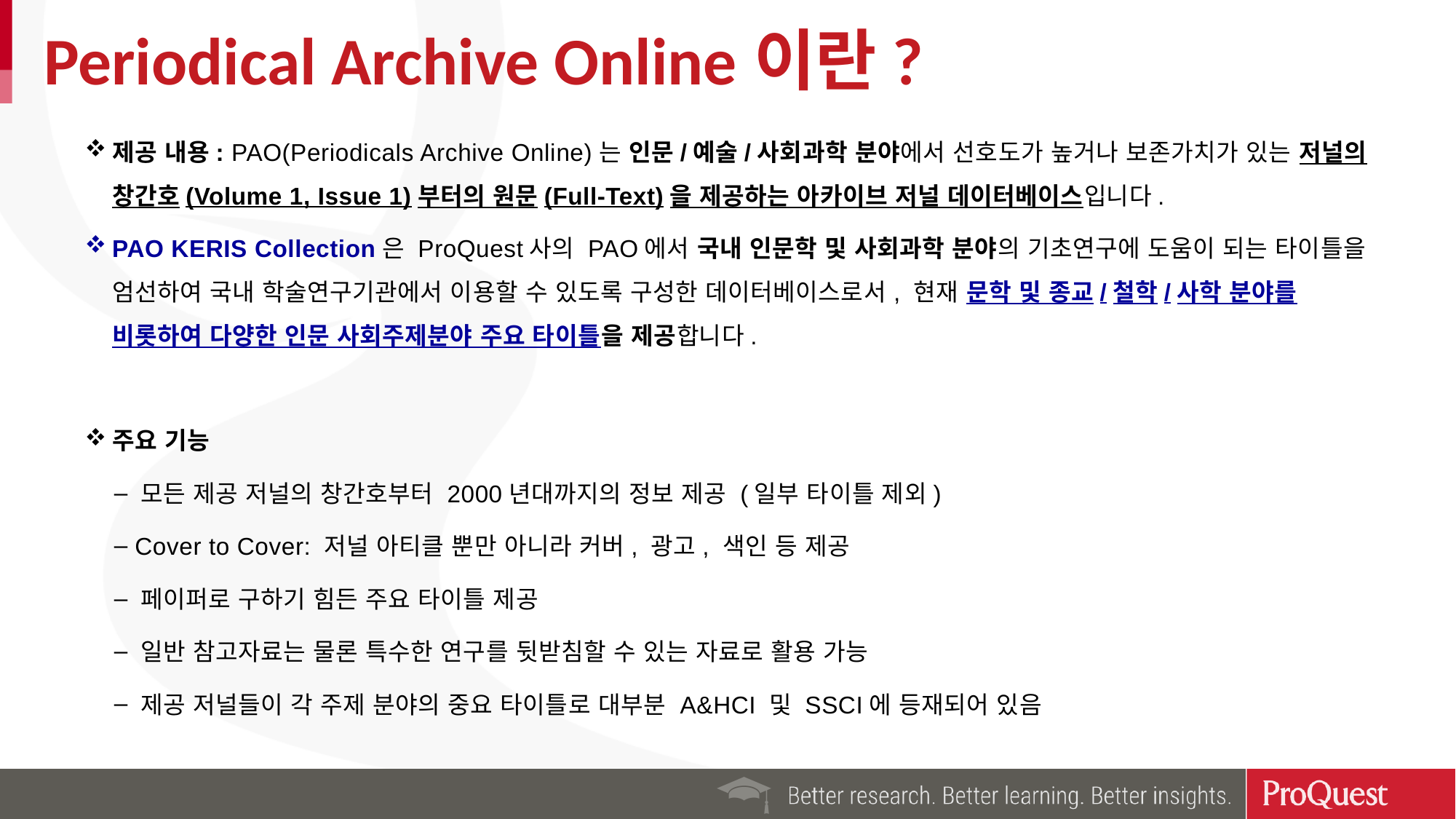

# Periodical Archive Online이란?
제공 내용: PAO(Periodicals Archive Online)는 인문/예술/사회과학 분야에서 선호도가 높거나 보존가치가 있는 저널의 창간호(Volume 1, Issue 1)부터의 원문(Full-Text)을 제공하는 아카이브 저널 데이터베이스입니다.
PAO KERIS Collection은 ProQuest사의 PAO에서 국내 인문학 및 사회과학 분야의 기초연구에 도움이 되는 타이틀을 엄선하여 국내 학술연구기관에서 이용할 수 있도록 구성한 데이터베이스로서, 현재 문학 및 종교/철학/사학 분야를 비롯하여 다양한 인문 사회주제분야 주요 타이틀을 제공합니다.

주요 기능
 모든 제공 저널의 창간호부터 2000년대까지의 정보 제공 (일부 타이틀 제외)
 Cover to Cover: 저널 아티클 뿐만 아니라 커버, 광고, 색인 등 제공
 페이퍼로 구하기 힘든 주요 타이틀 제공
 일반 참고자료는 물론 특수한 연구를 뒷받침할 수 있는 자료로 활용 가능
 제공 저널들이 각 주제 분야의 중요 타이틀로 대부분 A&HCI 및 SSCI에 등재되어 있음